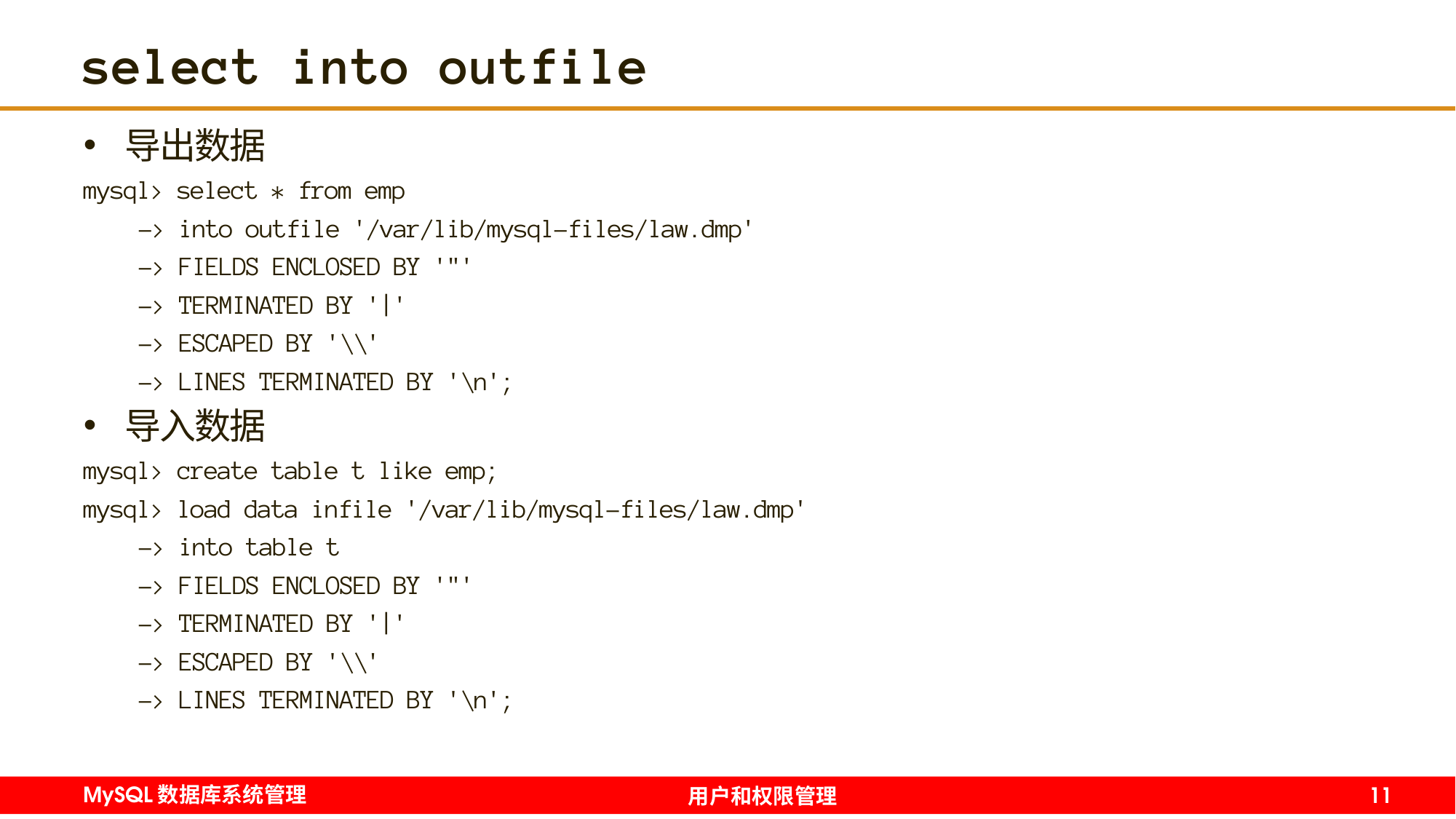

# select into outfile
导出数据
mysql> select * from emp
    -> into outfile '/var/lib/mysql-files/law.dmp'
    -> FIELDS ENCLOSED BY '"'
    -> TERMINATED BY '|'
    -> ESCAPED BY '\\'
    -> LINES TERMINATED BY '\n';
导入数据
mysql> create table t like emp;
mysql> load data infile '/var/lib/mysql-files/law.dmp'
    -> into table t
    -> FIELDS ENCLOSED BY '"'
    -> TERMINATED BY '|'
    -> ESCAPED BY '\\'
    -> LINES TERMINATED BY '\n';